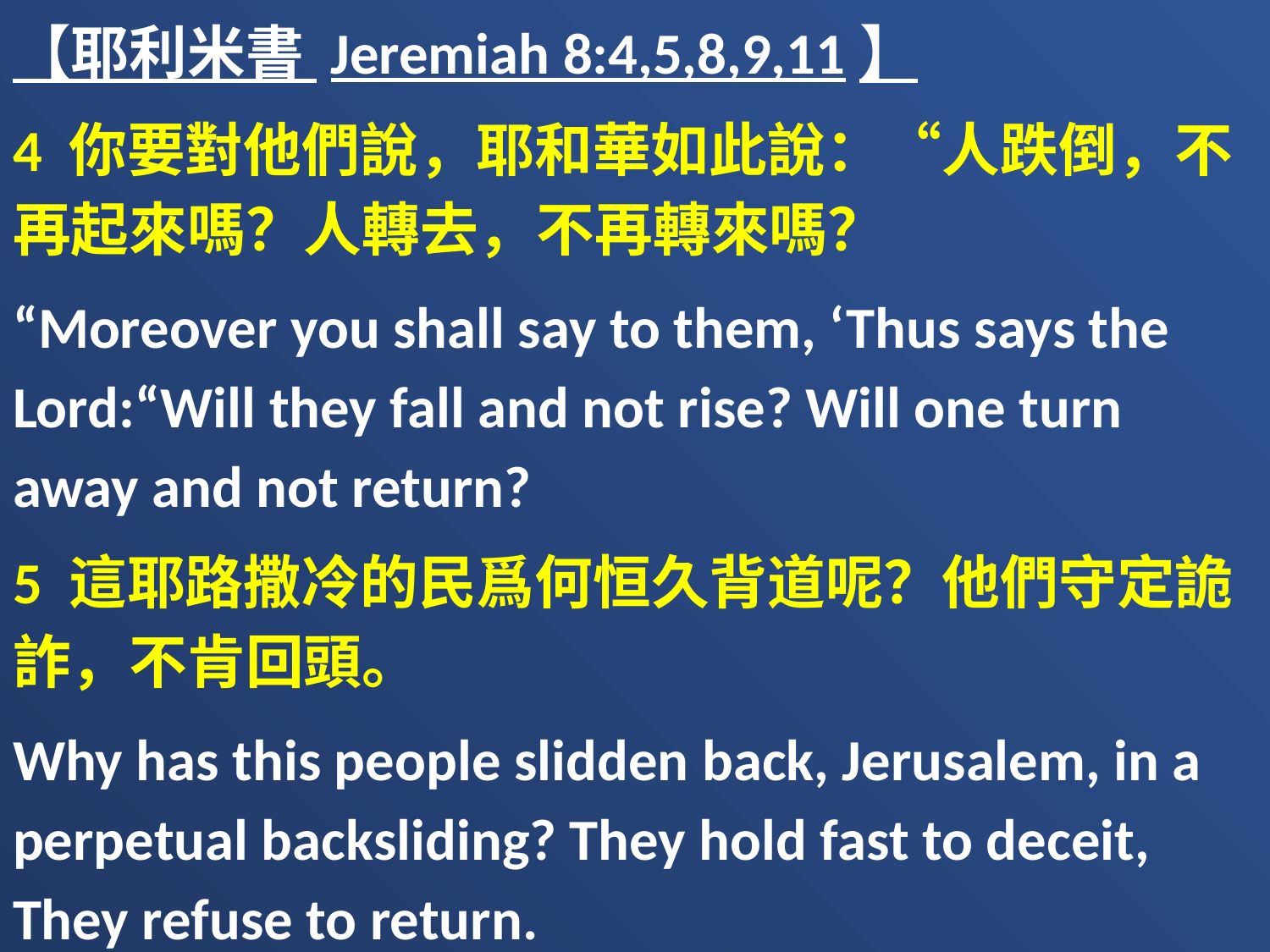

【耶利米書 Jeremiah 8:4,5,8,9,11】
4 你要對他們說，耶和華如此說：“人跌倒，不再起來嗎？人轉去，不再轉來嗎？
“Moreover you shall say to them, ‘Thus says the Lord:“Will they fall and not rise? Will one turn away and not return?
5 這耶路撒冷的民爲何恒久背道呢？他們守定詭詐，不肯回頭。
Why has this people slidden back, Jerusalem, in a perpetual backsliding? They hold fast to deceit, They refuse to return.